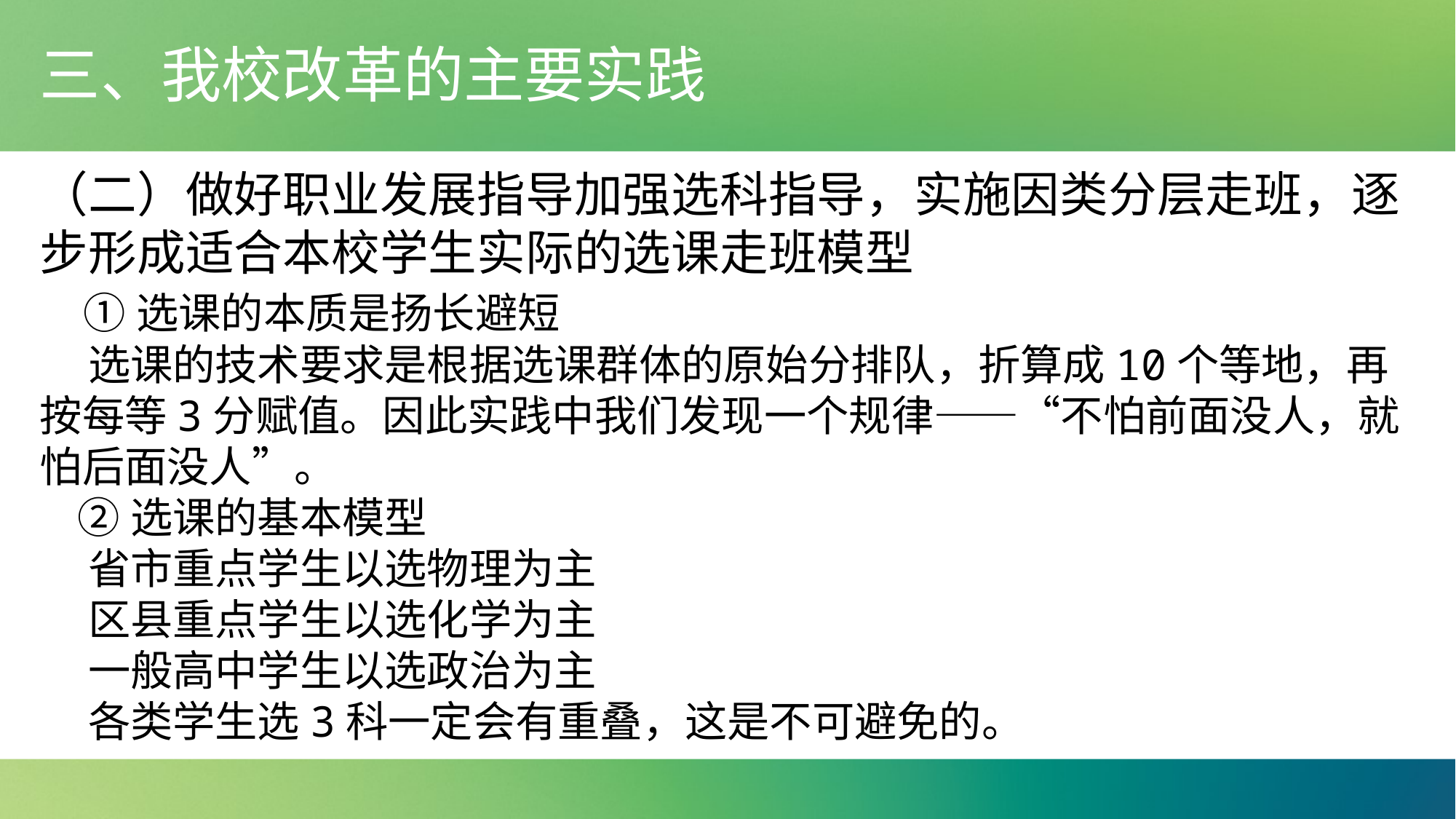

三、我校改革的主要实践
（二）做好职业发展指导加强选科指导，实施因类分层走班，逐步形成适合本校学生实际的选课走班模型
    ①选课的本质是扬长避短
    选课的技术要求是根据选课群体的原始分排队，折算成10个等地，再按每等3分赋值。因此实践中我们发现一个规律——“不怕前面没人，就怕后面没人”。
    ②选课的基本模型
    省市重点学生以选物理为主
    区县重点学生以选化学为主
    一般高中学生以选政治为主
    各类学生选3科一定会有重叠，这是不可避免的。